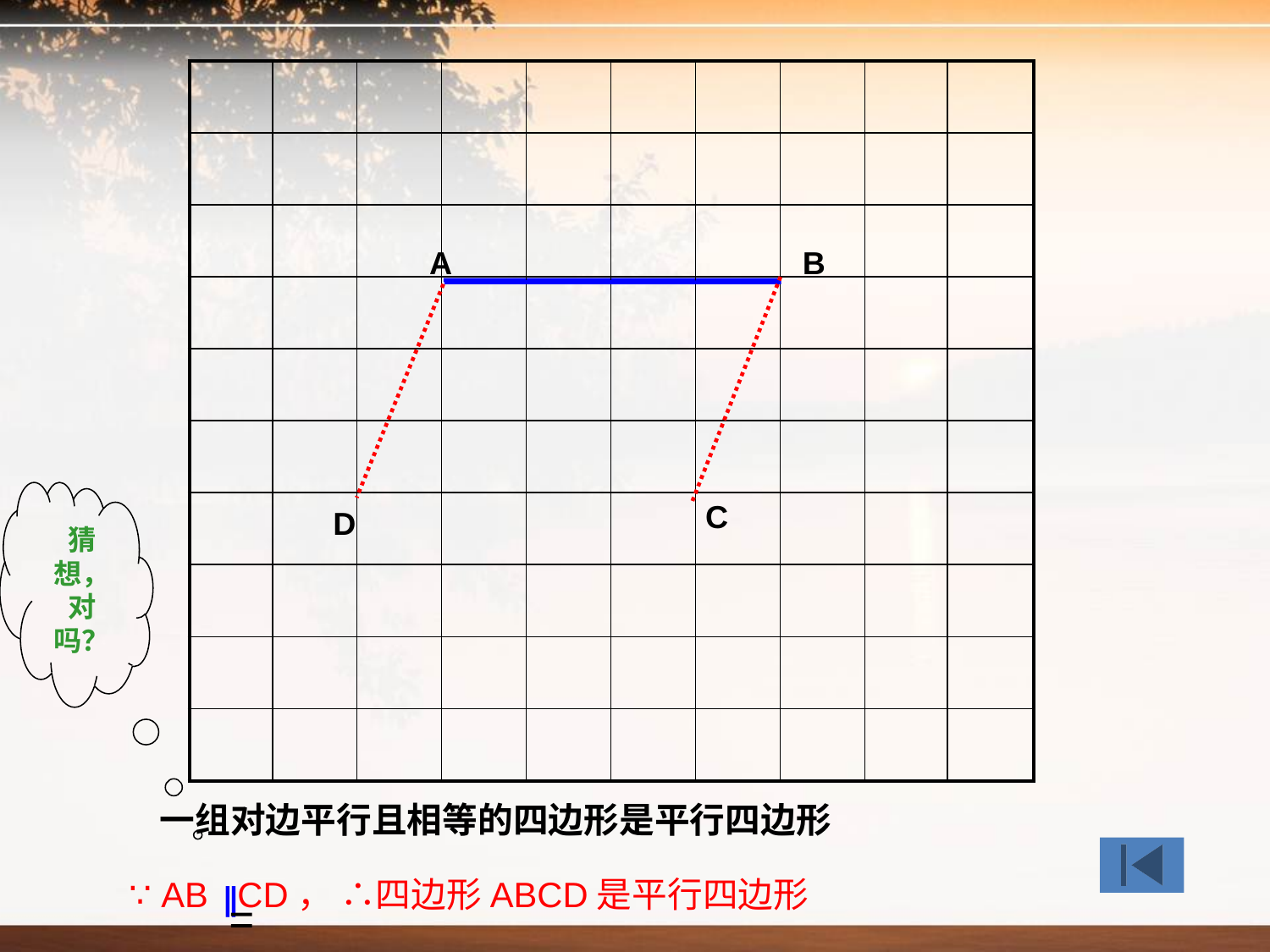

|  |  |  |  |  |  |  |  |  |  |
| --- | --- | --- | --- | --- | --- | --- | --- | --- | --- |
|  |  |  |  |  |  |  |  |  |  |
|  |  |  |  |  |  |  |  |  |  |
|  |  |  |  |  |  |  |  |  |  |
|  |  |  |  |  |  |  |  |  |  |
|  |  |  |  |  |  |  |  |  |  |
|  |  |  |  |  |  |  |  |  |  |
|  |  |  |  |  |  |  |  |  |  |
|  |  |  |  |  |  |  |  |  |  |
|  |  |  |  |  |  |  |  |  |  |
A
B

猜想，对吗？
C
D
一组对边平行且相等的四边形是平行四边形

∵ AB   CD， ∴四边形ABCD是平行四边形
﹦
∥